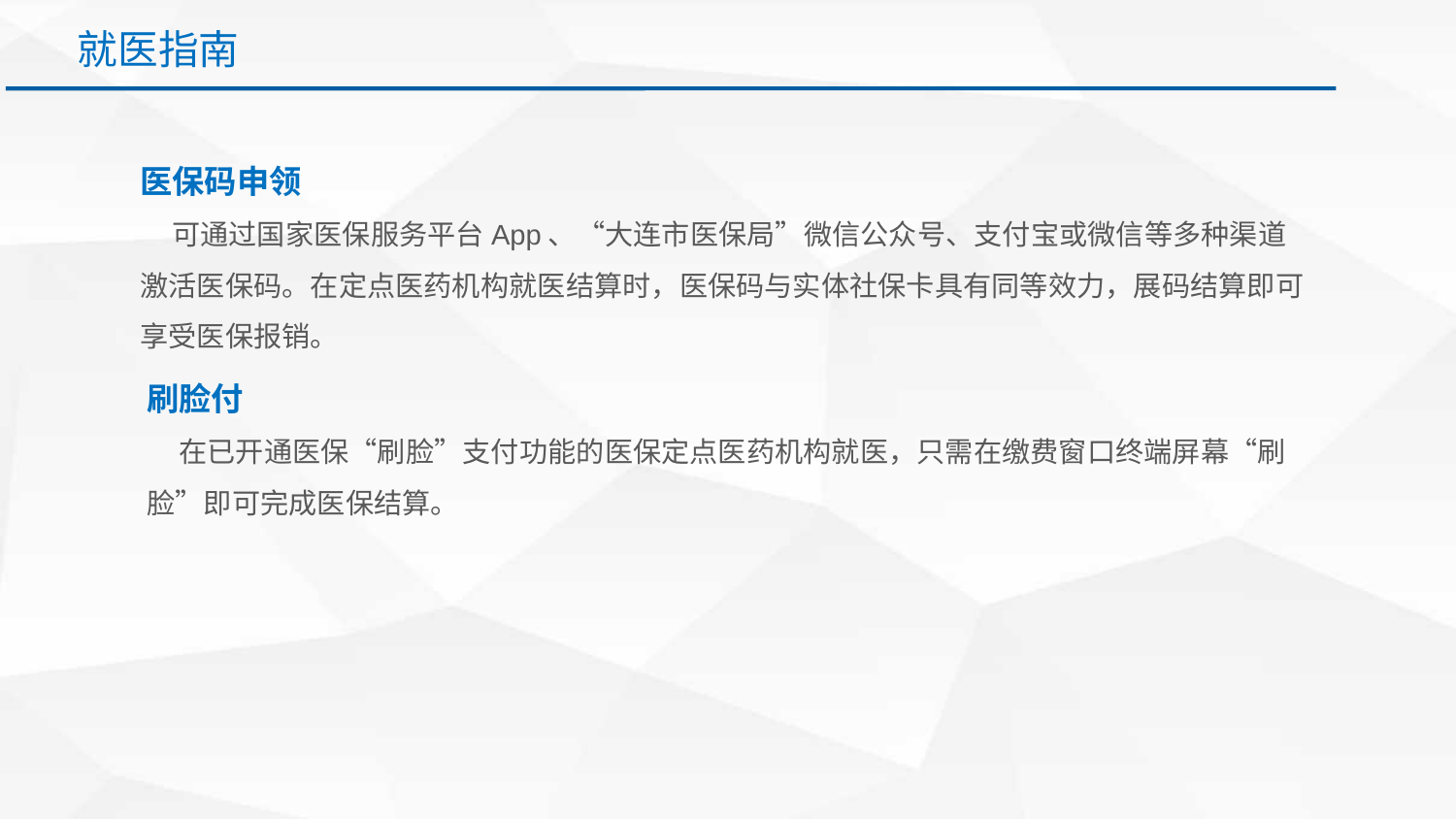

就医指南

医保码申领
    可通过国家医保服务平台App、“大连市医保局”微信公众号、支付宝或微信等多种渠道激活医保码。在定点医药机构就医结算时，医保码与实体社保卡具有同等效力，展码结算即可享受医保报销。

刷脸付
    在已开通医保“刷脸”支付功能的医保定点医药机构就医，只需在缴费窗口终端屏幕“刷脸”即可完成医保结算。